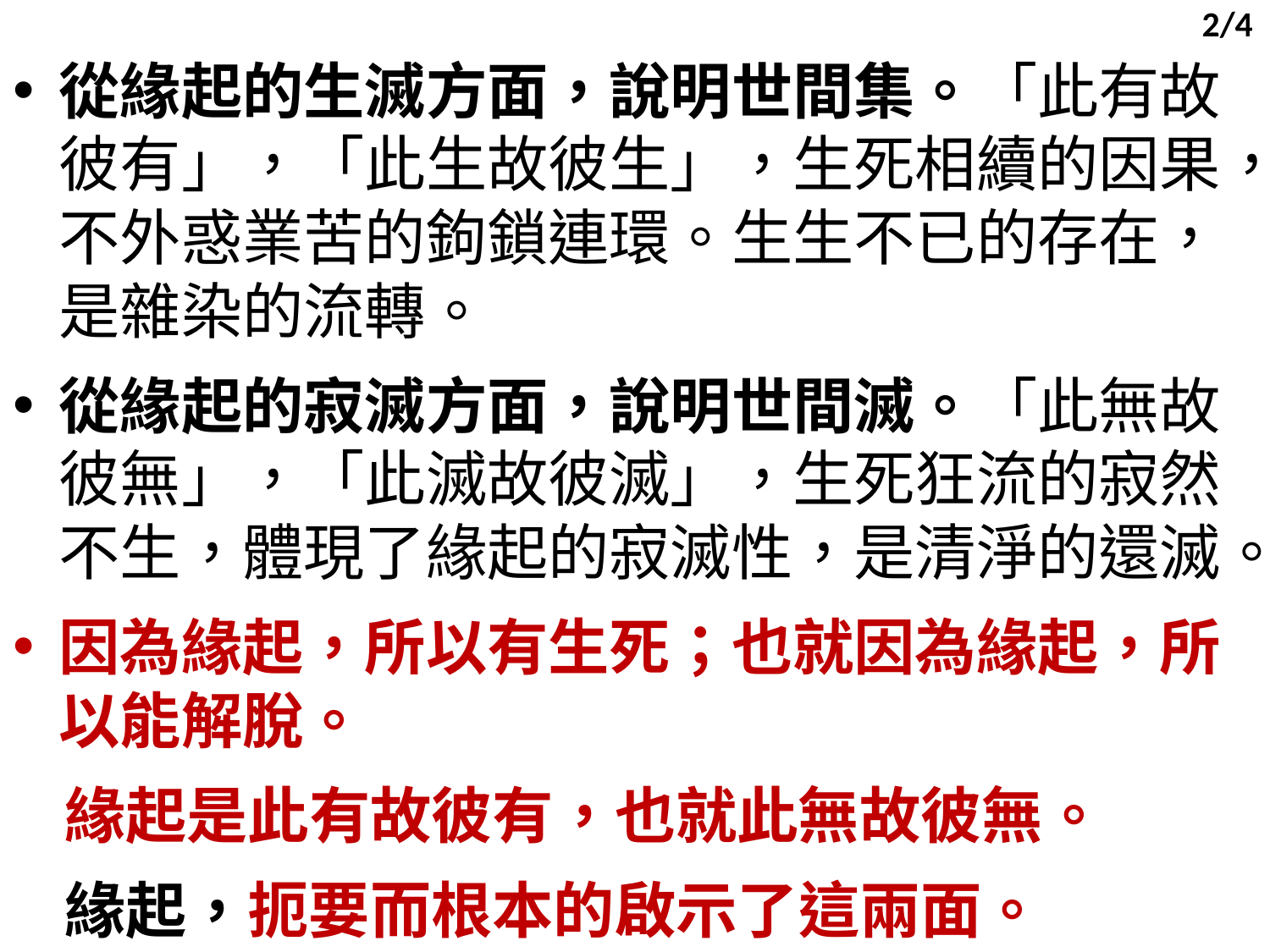

2/4
從緣起的生滅方面，說明世間集。「此有故彼有」，「此生故彼生」，生死相續的因果，不外惑業苦的鉤鎖連環。生生不已的存在，是雜染的流轉。
從緣起的寂滅方面，說明世間滅。「此無故彼無」，「此滅故彼滅」，生死狂流的寂然不生，體現了緣起的寂滅性，是清淨的還滅。
因為緣起，所以有生死；也就因為緣起，所以能解脫。
   緣起是此有故彼有，也就此無故彼無。
   緣起，扼要而根本的啟示了這兩面。